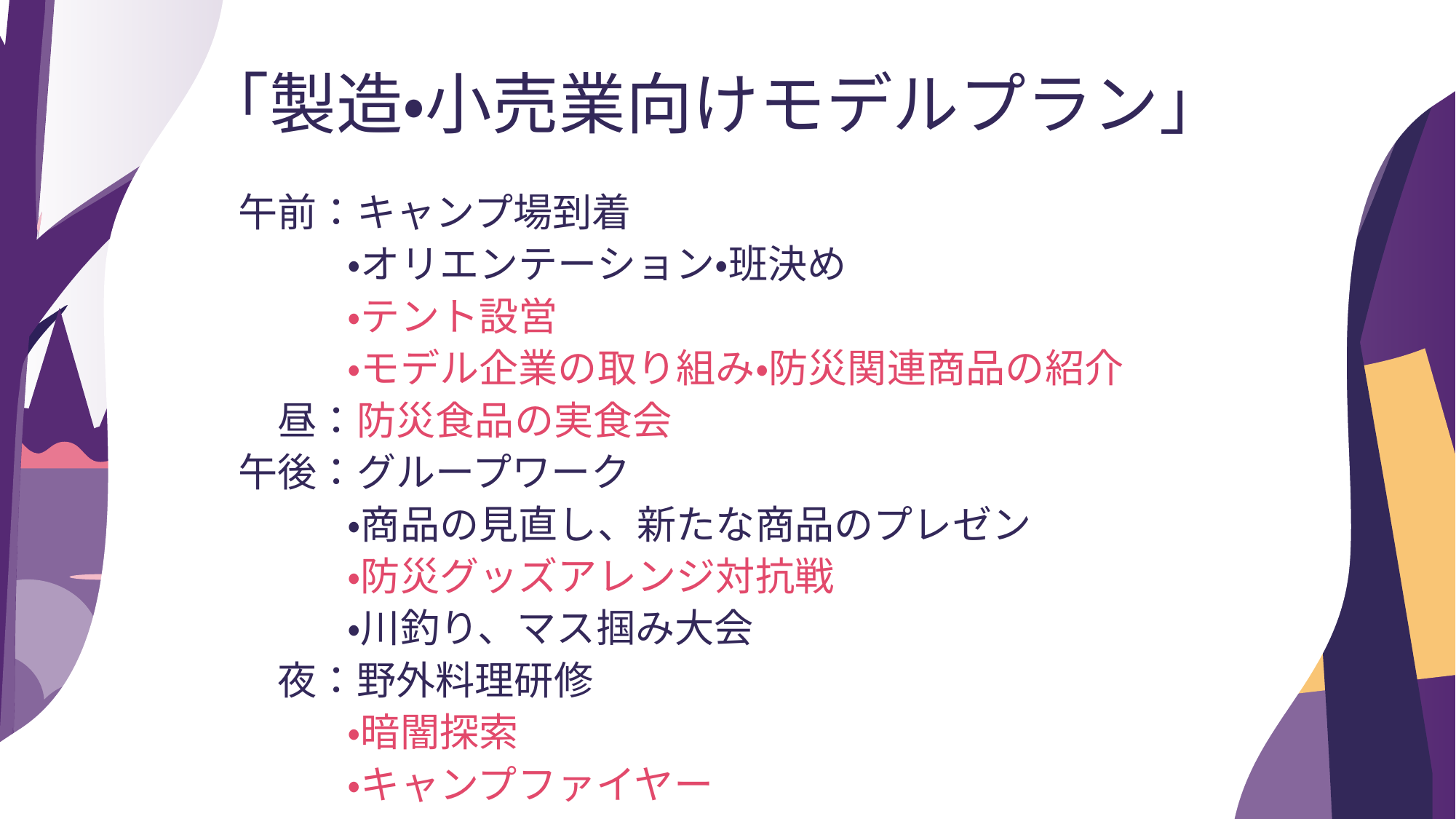

「製造・小売業向けモデルプラン」
午前：キャンプ場到着
	・オリエンテーション・班決め
	・テント設営
	・モデル企業の取り組み・防災関連商品の紹介
　昼：防災食品の実食会
午後：グループワーク
	・商品の見直し、新たな商品のプレゼン
	・防災グッズアレンジ対抗戦
	・川釣り、マス掴み大会
　夜：野外料理研修
	・暗闇探索
	・キャンプファイヤー